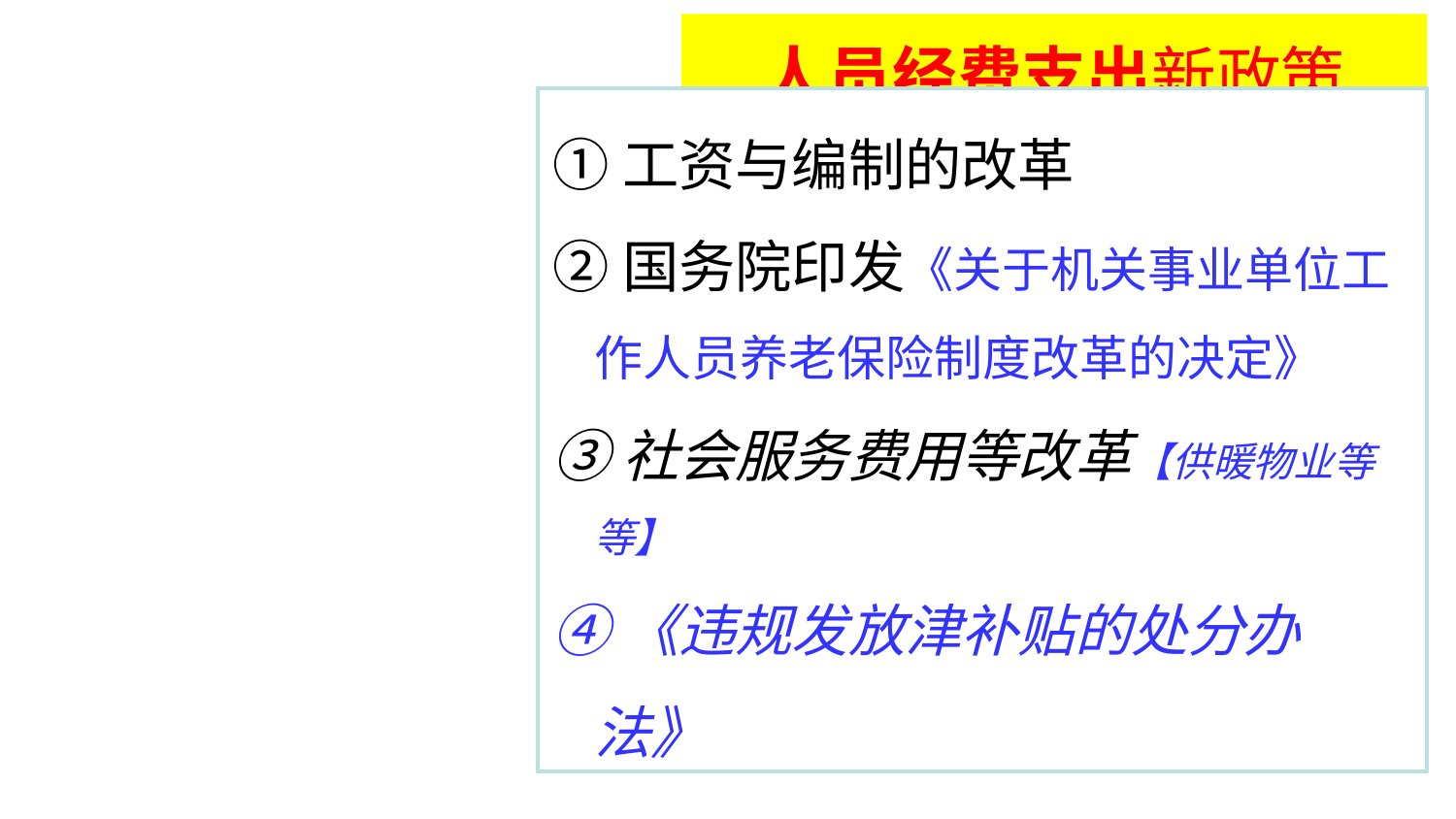

人员经费支出新政策
①工资与编制的改革
②国务院印发《关于机关事业单位工作人员养老保险制度改革的决定》
③社会服务费用等改革【供暖物业等等】
④《违规发放津补贴的处分办法》